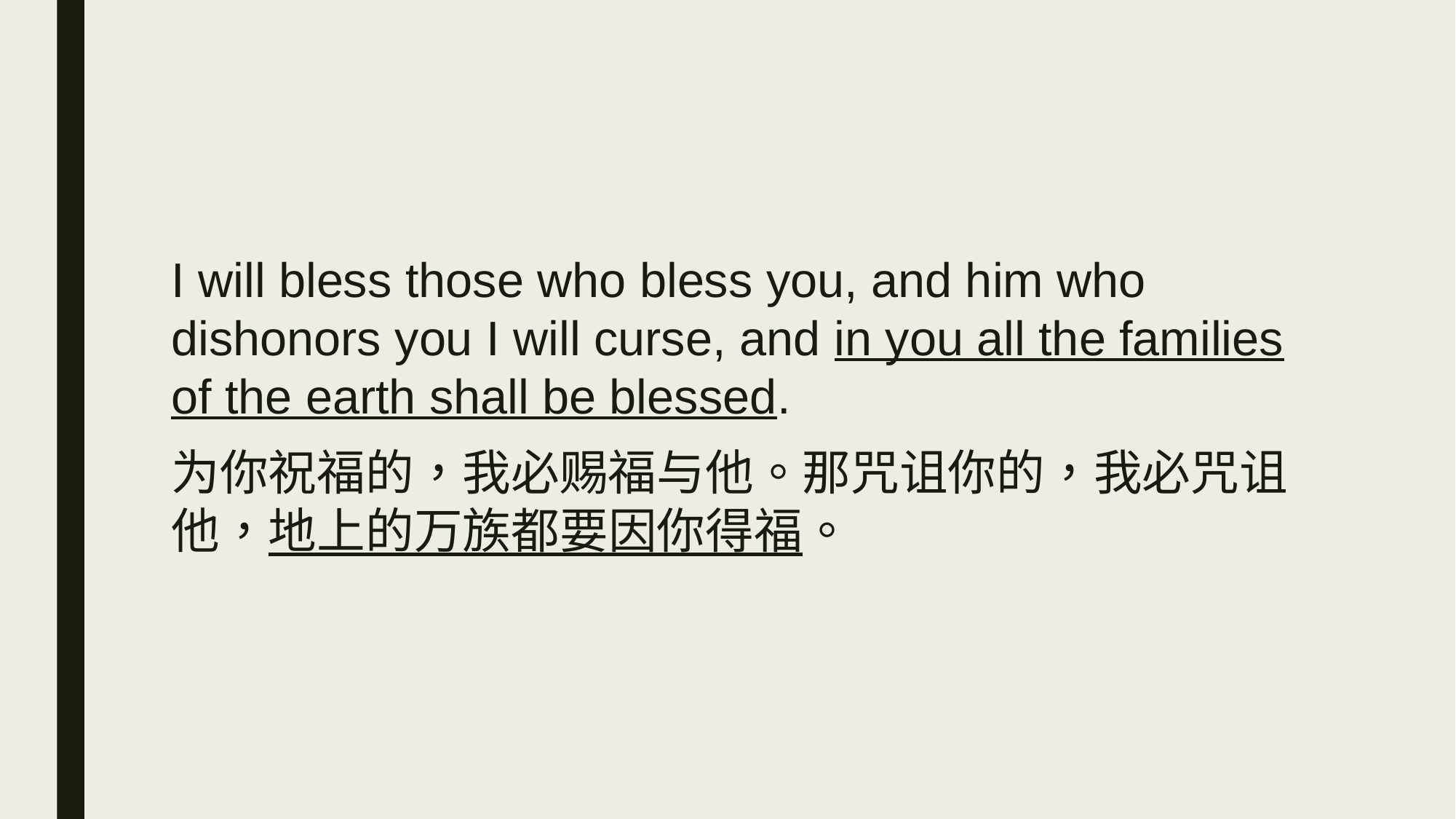

I will bless those who bless you, and him who dishonors you I will curse, and in you all the families of the earth shall be blessed.
为你祝福的，我必赐福与他。那咒诅你的，我必咒诅他，地上的万族都要因你得福。